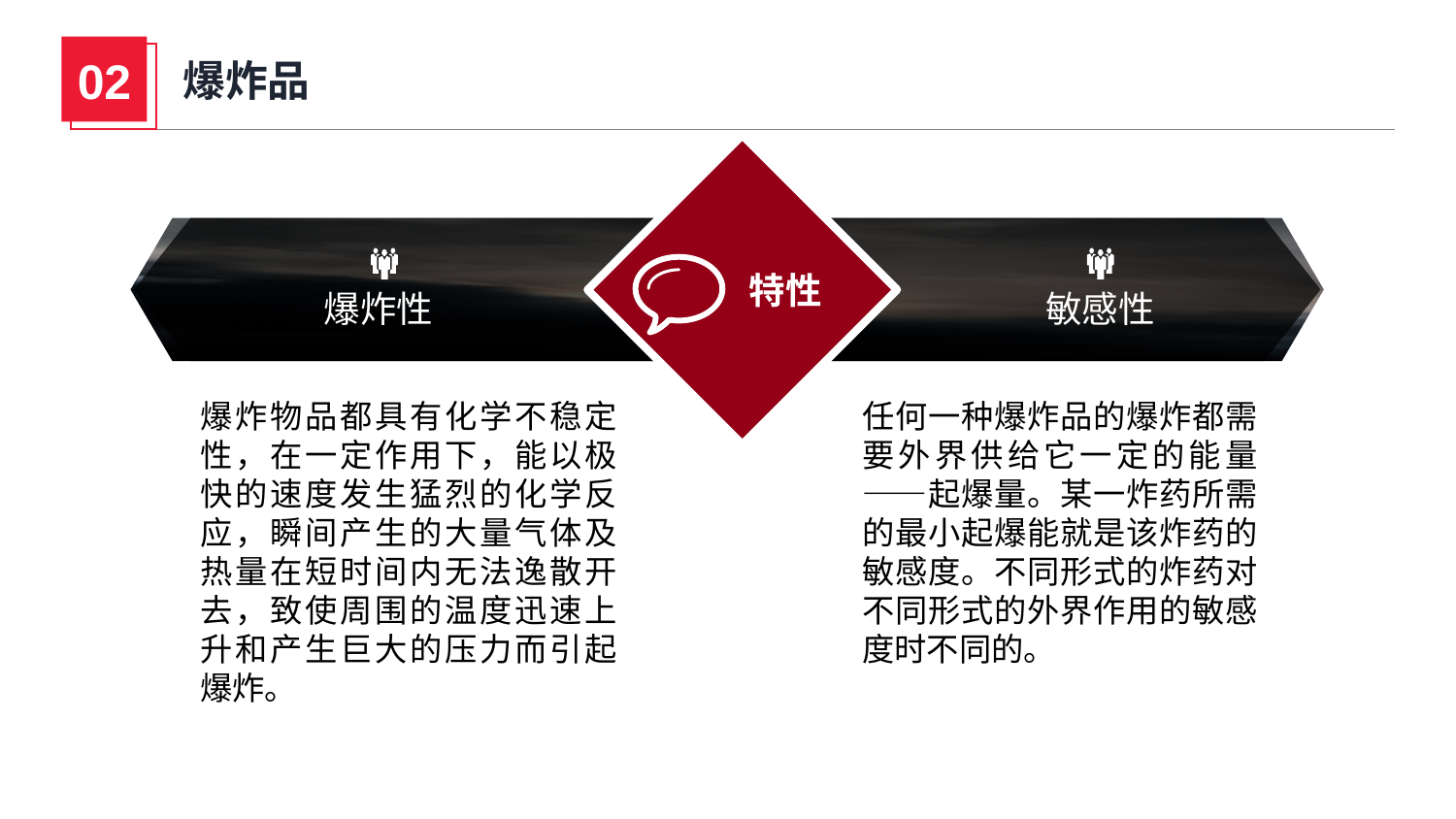

02
爆炸品

特性
爆炸性
敏感性
爆炸物品都具有化学不稳定性，在一定作用下，能以极快的速度发生猛烈的化学反应，瞬间产生的大量气体及热量在短时间内无法逸散开去，致使周围的温度迅速上升和产生巨大的压力而引起爆炸。
任何一种爆炸品的爆炸都需要外界供给它一定的能量——起爆量。某一炸药所需的最小起爆能就是该炸药的敏感度。不同形式的炸药对不同形式的外界作用的敏感度时不同的。